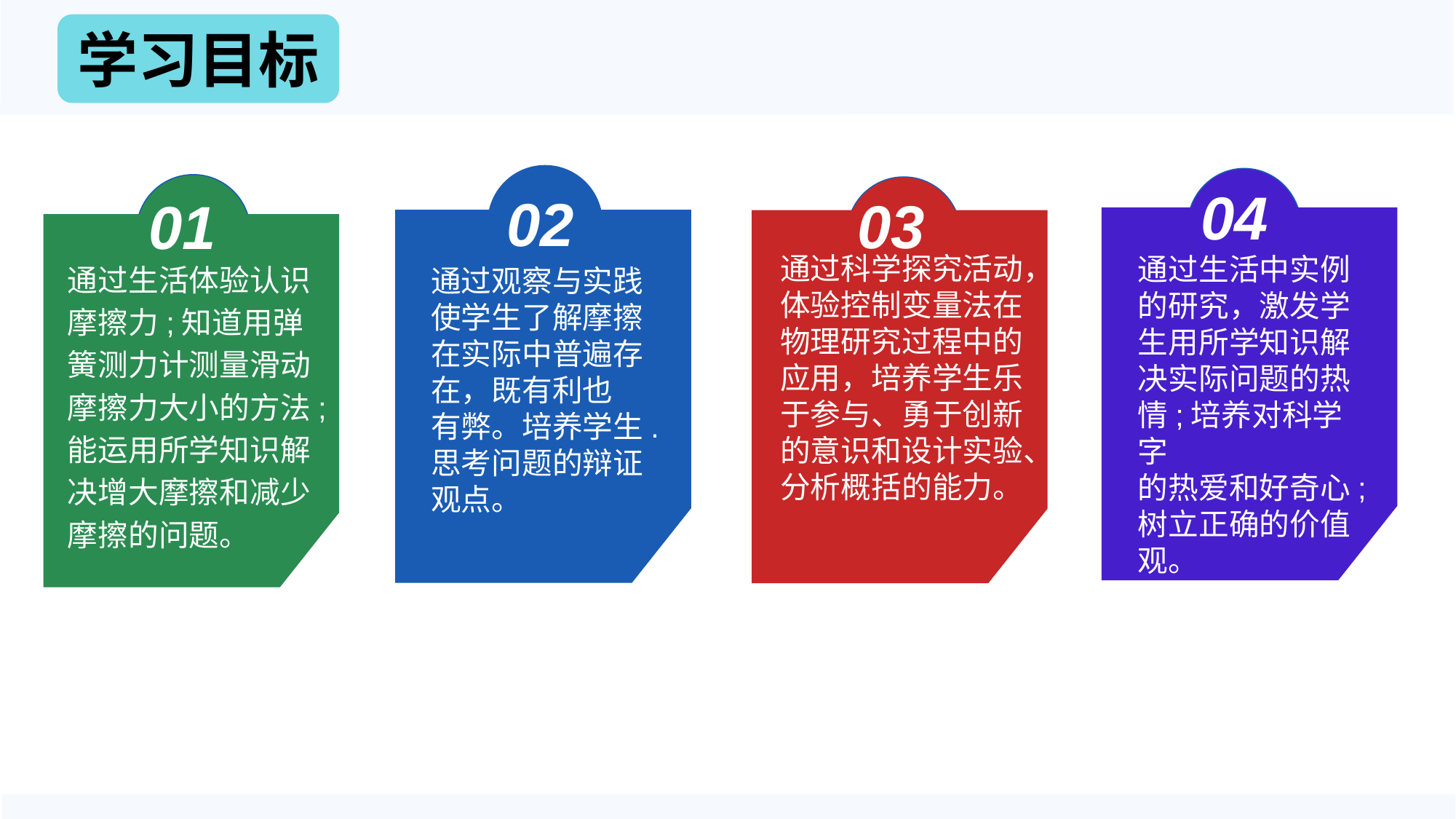

学习目标

04

02

03

01

通过科学探究活动，体验控制变量法在物理研究过程中的应用，培养学生乐于参与、勇于创新的意识和设计实验、分析概括的能力。
通过生活中实例的研究，激发学生用所学知识解决实际问题的热情;培养对科学字
的热爱和好奇心;树立正确的价值观。
通过生活体验认识摩擦力;知道用弹簧测力计测量滑动摩擦力大小的方法;能运用所学知识解决增大摩擦和减少摩擦的问题。
通过观察与实践使学生了解摩擦在实际中普遍存在，既有利也
有弊。培养学生.思考问题的辩证观点。